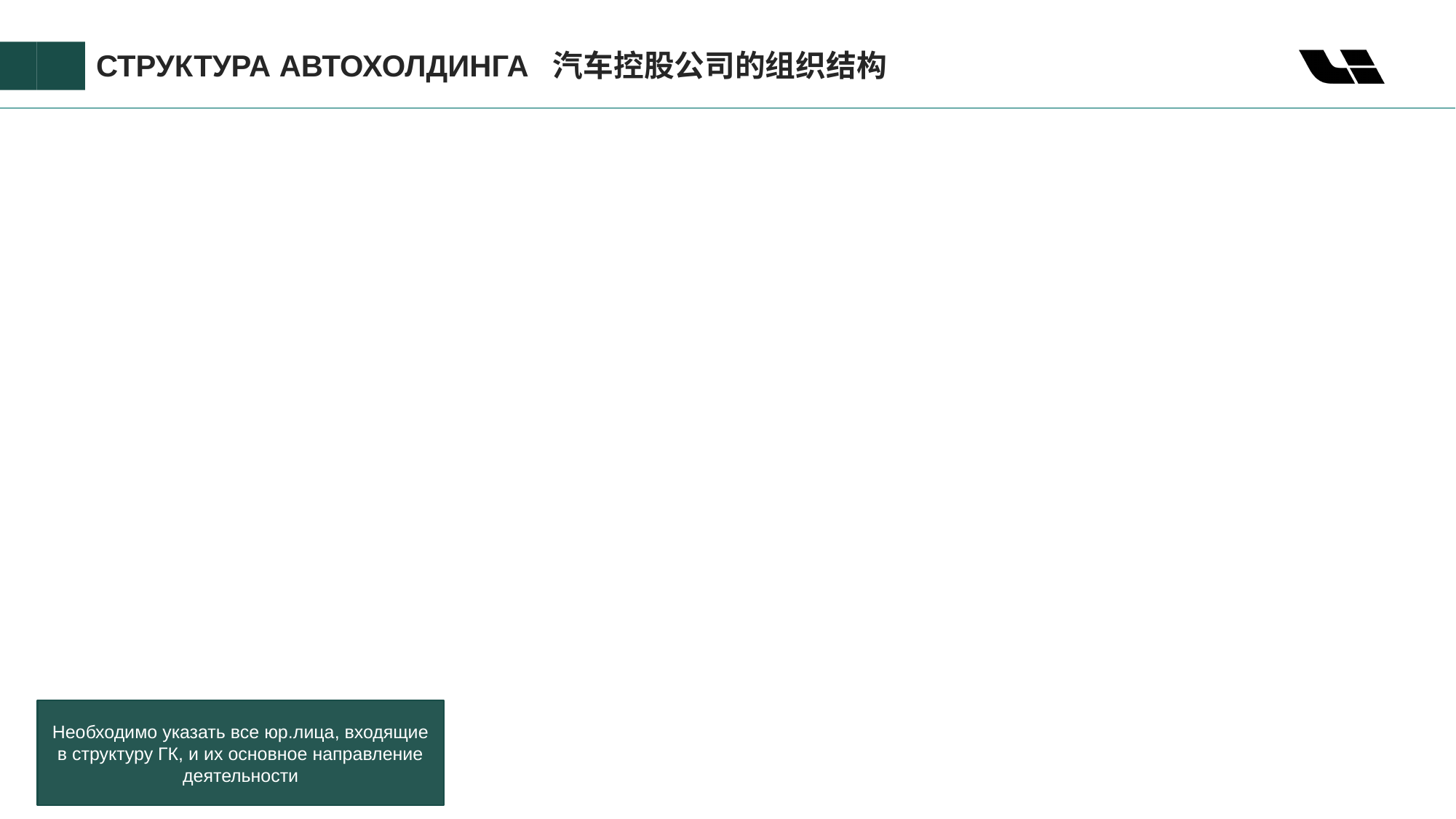

СТРУКТУРА АВТОХОЛДИНГА  汽车控股公司的组织结构
Необходимо указать все юр.лица, входящие в структуру ГК, и их основное направление деятельности